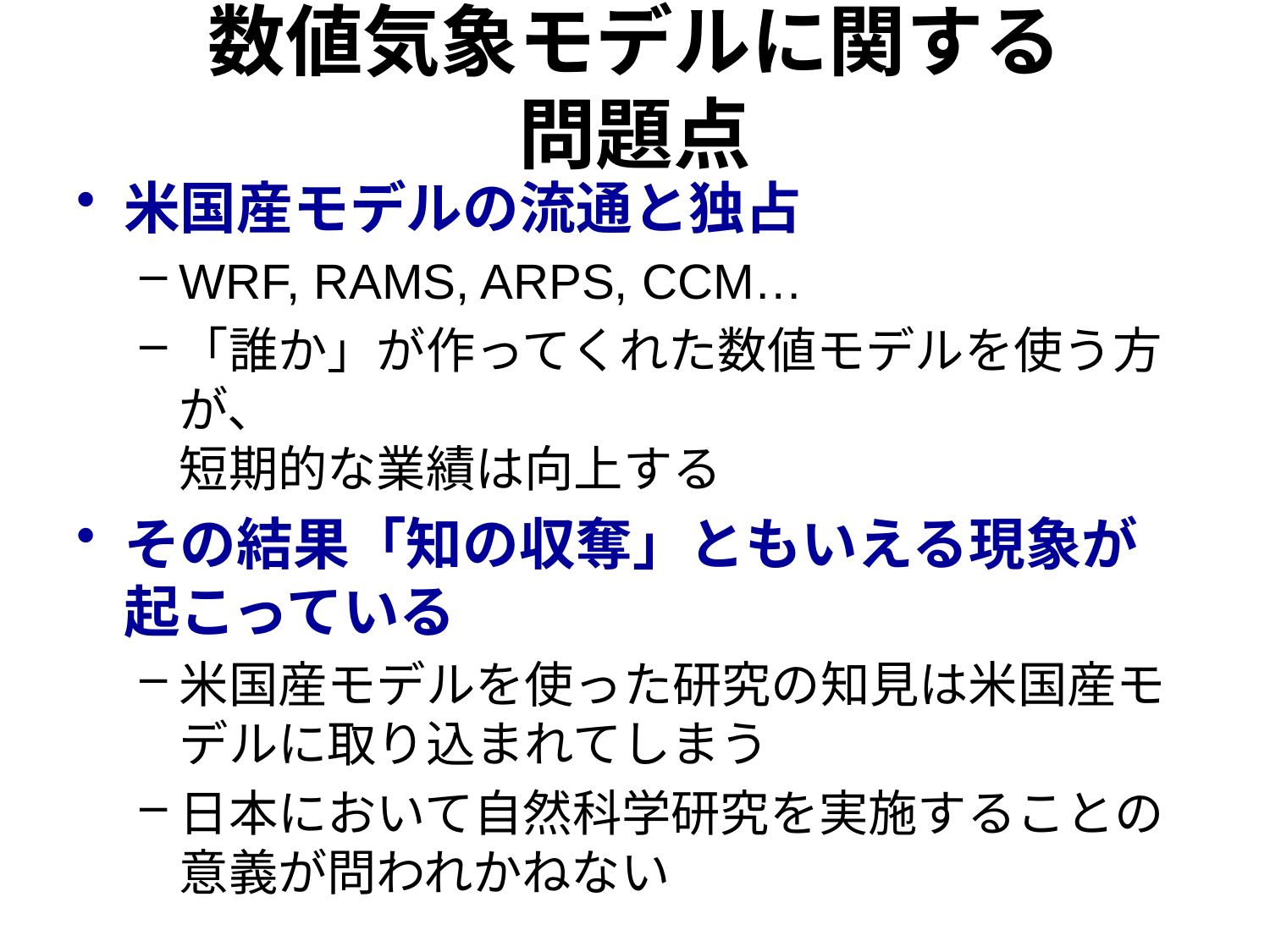

# 数値気象モデルに関する 問題点
米国産モデルの流通と独占
WRF, RAMS, ARPS, CCM…
「誰か」が作ってくれた数値モデルを使う方が、
短期的な業績は向上する
その結果「知の収奪」ともいえる現象が起こっている
米国産モデルを使った研究の知見は米国産モデルに取り込まれてしまう
日本において自然科学研究を実施することの
意義が問われかねない